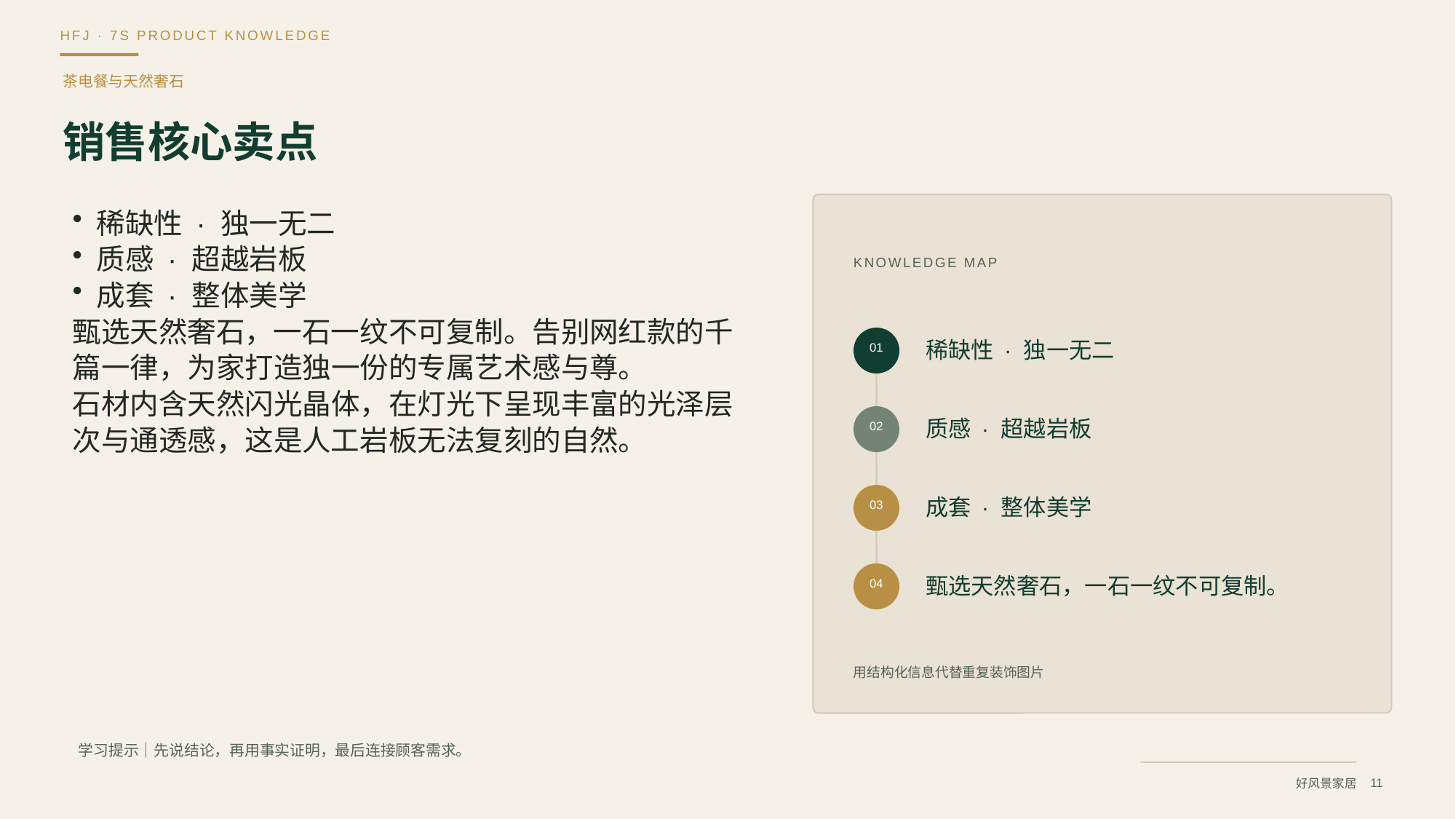

茶电餐与天然奢石
销售核心卖点
稀缺性 · 独一无二
质感 · 超越岩板
成套 · 整体美学
甄选天然奢石，一石一纹不可复制。告别网红款的千篇一律，为家打造独一份的专属艺术感与尊。
石材内含天然闪光晶体，在灯光下呈现丰富的光泽层次与通透感，这是人工岩板无法复刻的自然。

KNOWLEDGE MAP

稀缺性 · 独一无二
01

质感 · 超越岩板
02

成套 · 整体美学
03

甄选天然奢石，一石一纹不可复制。
04
用结构化信息代替重复装饰图片
学习提示｜先说结论，再用事实证明，最后连接顾客需求。
11